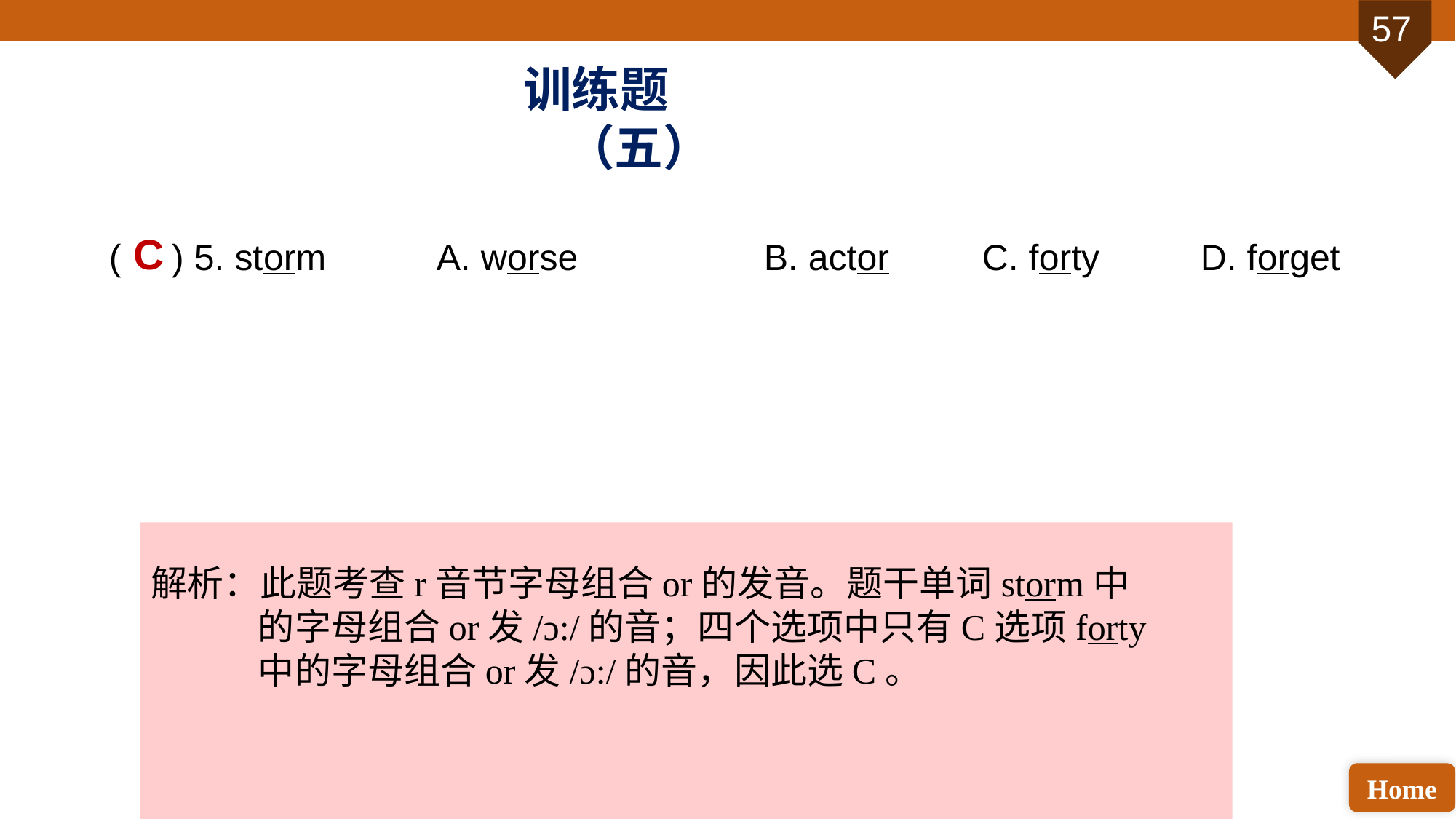

训练题（五）
(     ) 5. storm 	A. worse 		B. actor 	C. forty 	D. forget
C

解析：此题考查r音节字母组合or的发音。题干单词storm中的字母组合or发/ɔ:/的音；四个选项中只有C选项forty中的字母组合or发/ɔ:/的音，因此选C。